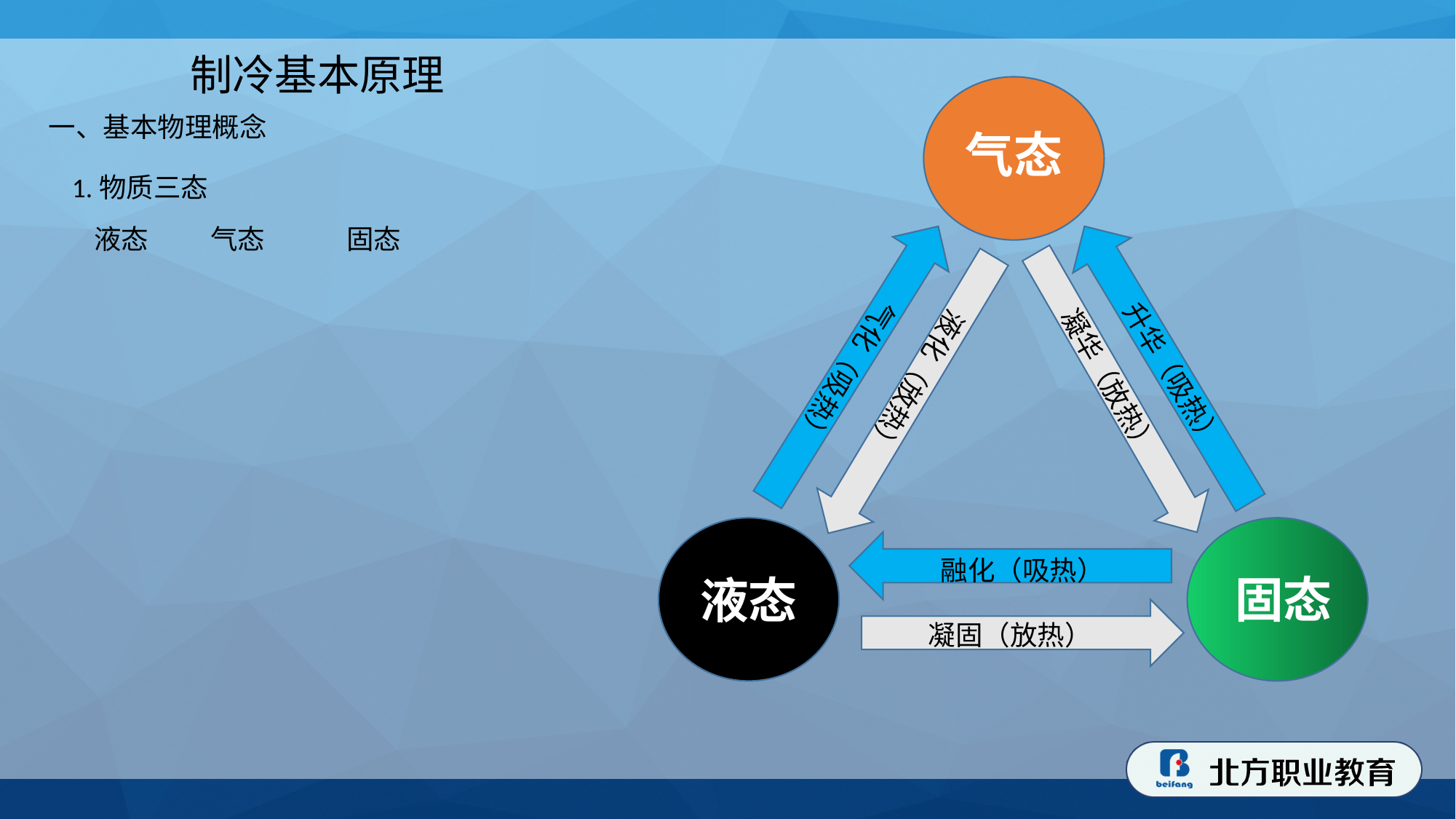

制冷基本原理

气态
一、基本物理概念
1.物质三态
液态
气态
固态

气化（吸热）

升华（吸热）

凝华（放热）

液化（放热）

液态

固态

融化（吸热）

凝固（放热）